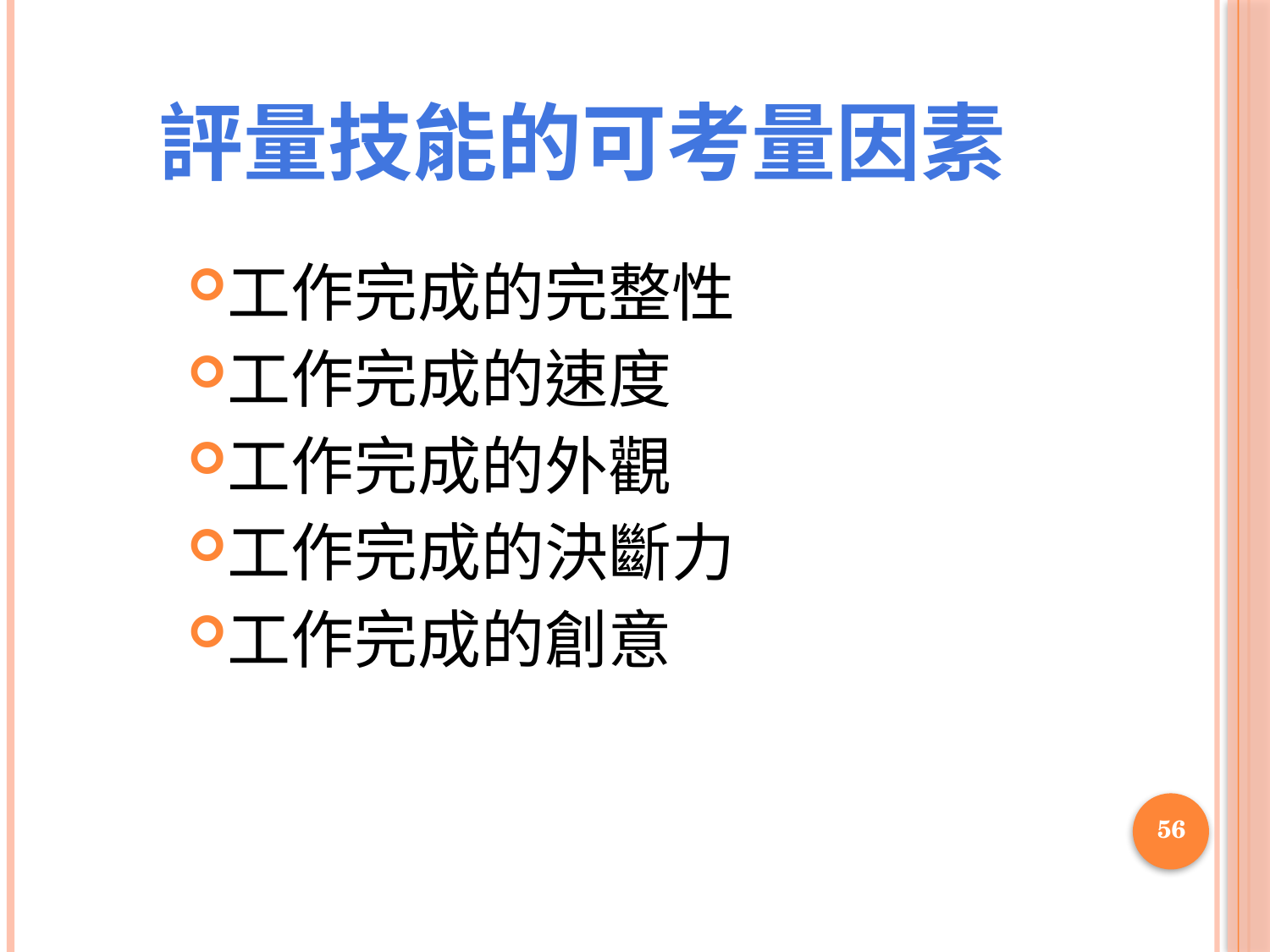

# 評量技能的可考量因素
工作完成的完整性
工作完成的速度
工作完成的外觀
工作完成的決斷力
工作完成的創意
56